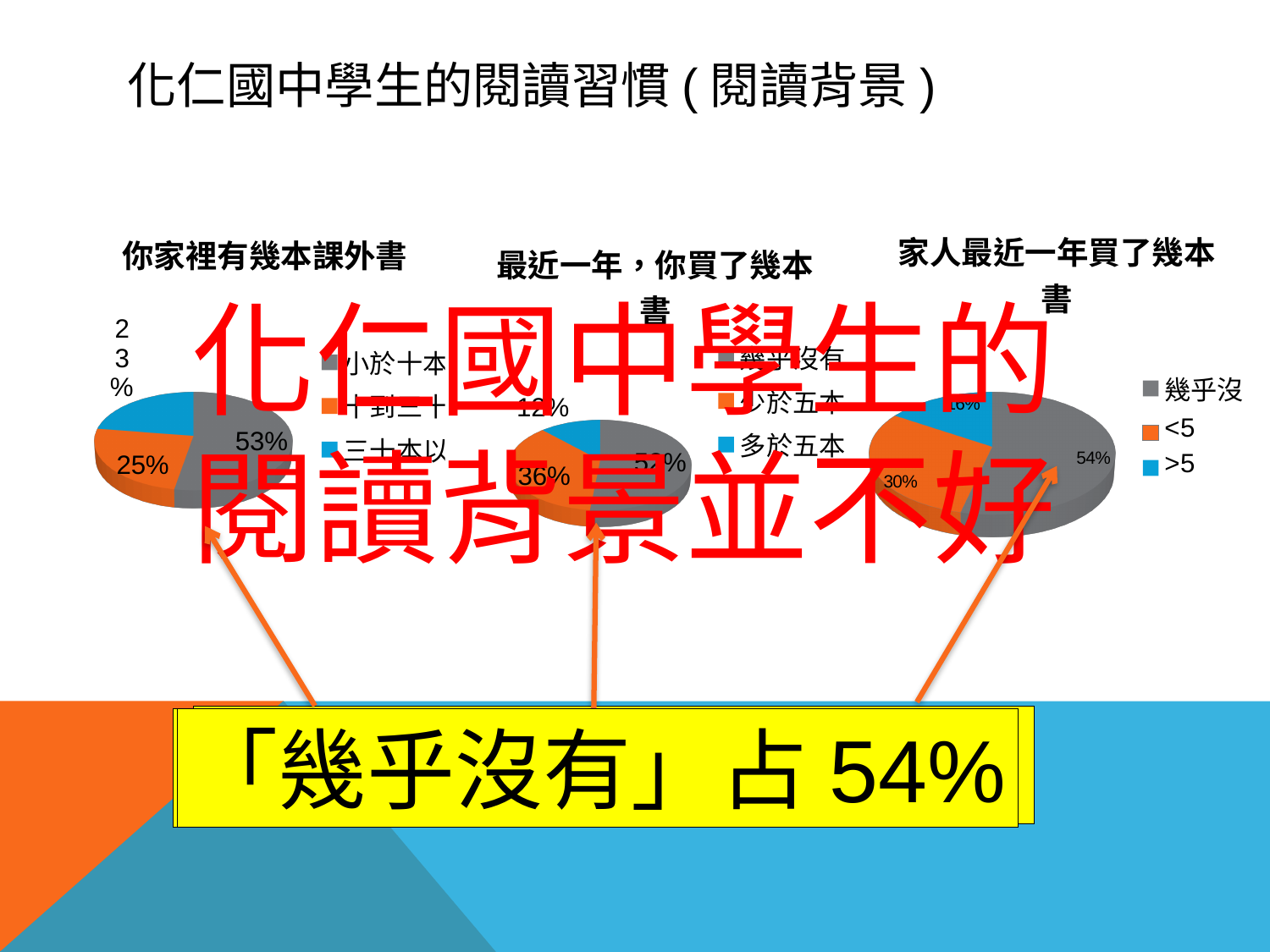

# 化仁國中學生的閱讀習慣(閱讀背景)

[unsupported chart]

[unsupported chart]

[unsupported chart]

化仁國中學生的
閱讀背景並不好
「幾乎沒有」占54%
「幾乎沒有」占52%
「小於十本」占53%